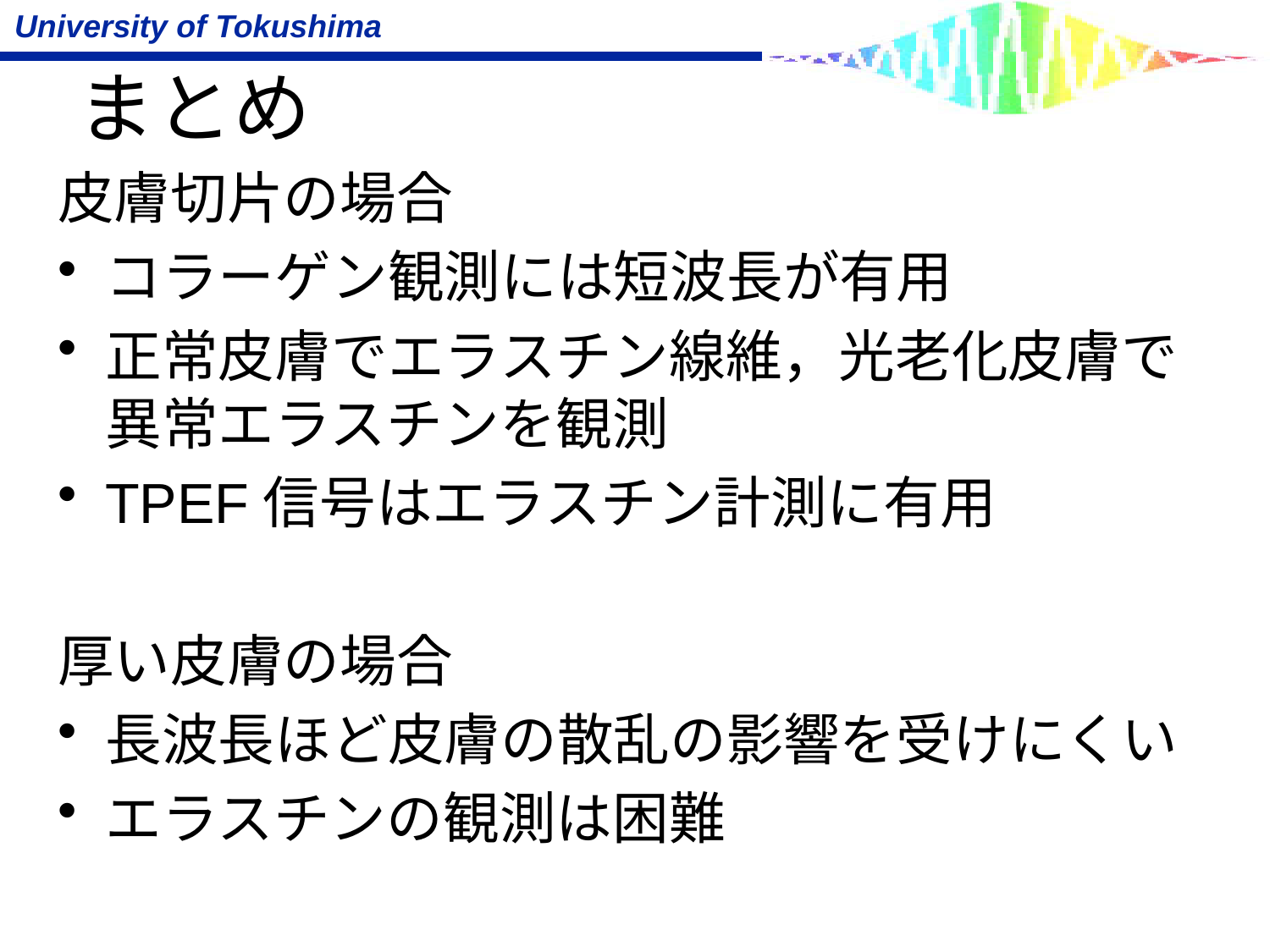

# まとめ
皮膚切片の場合
コラーゲン観測には短波長が有用
正常皮膚でエラスチン線維，光老化皮膚で異常エラスチンを観測
TPEF信号はエラスチン計測に有用

厚い皮膚の場合
長波長ほど皮膚の散乱の影響を受けにくい
エラスチンの観測は困難